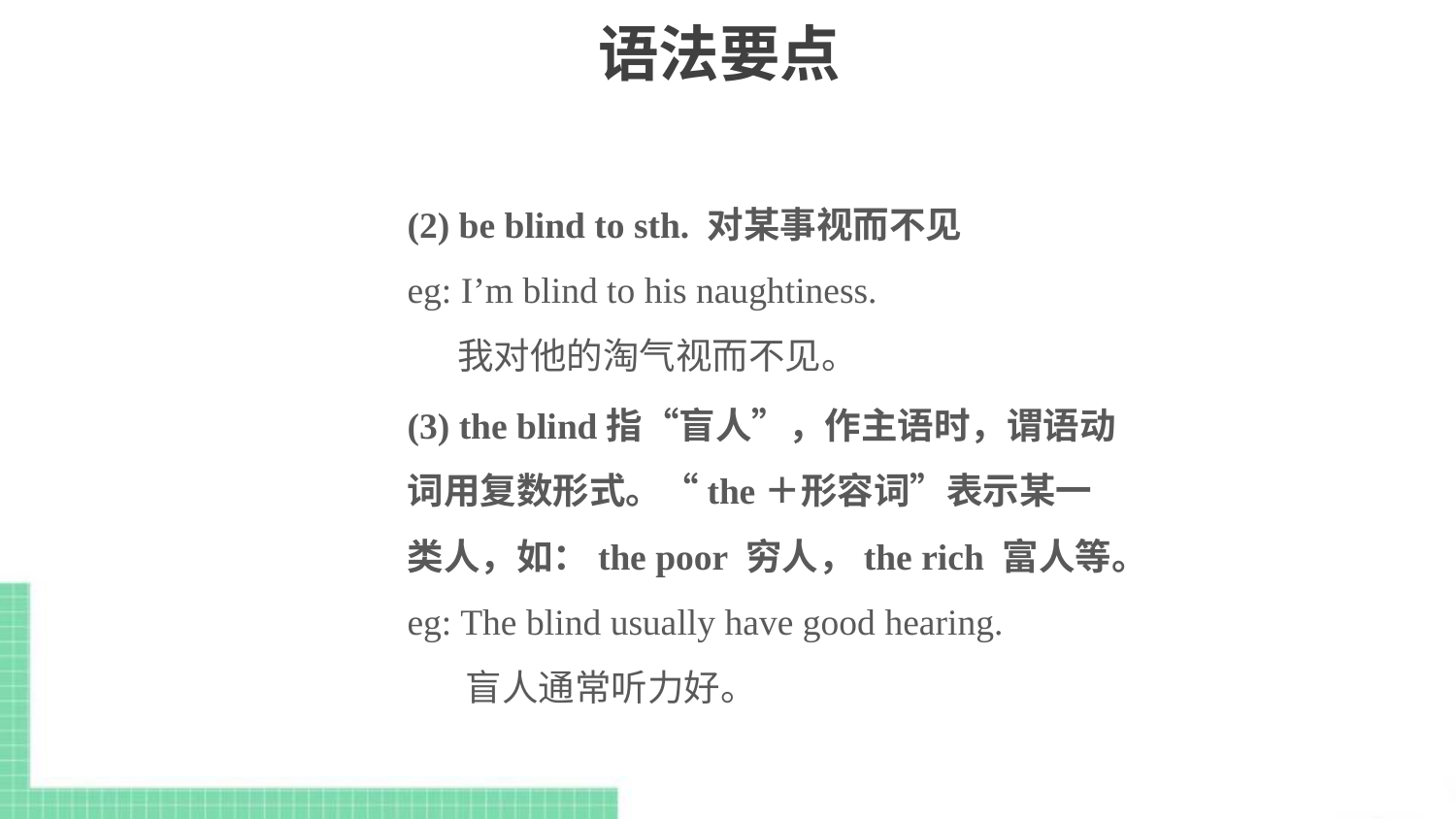

# 语法要点
(2) be blind to sth. 对某事视而不见
eg: I’m blind to his naughtiness.
     我对他的淘气视而不见。
(3) the blind指“盲人”，作主语时，谓语动词用复数形式。“the＋形容词”表示某一类人，如：the poor 穷人，the rich 富人等。
eg: The blind usually have good hearing.
      盲人通常听力好。